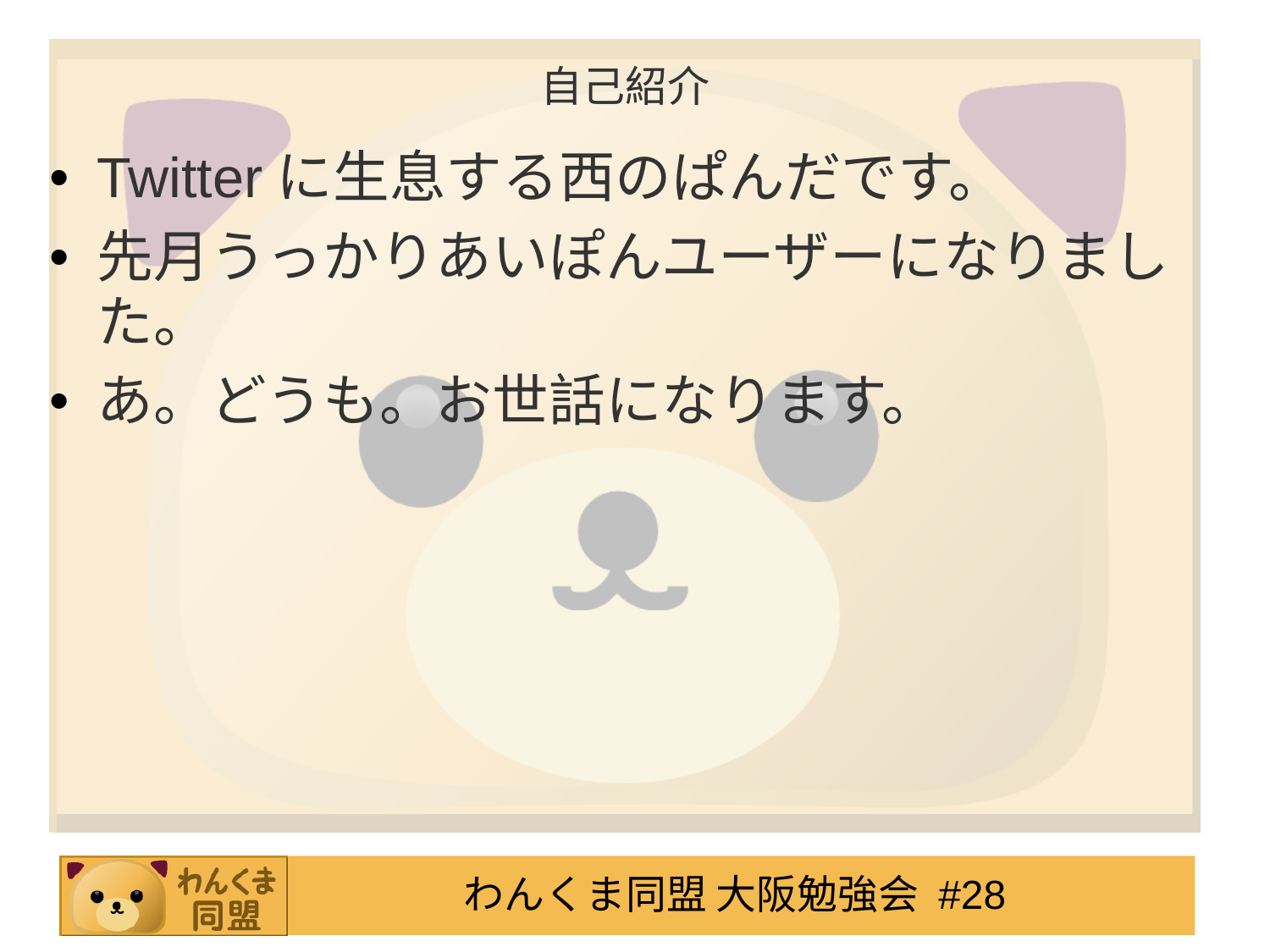

# 自己紹介
Twitterに生息する西のぱんだです。
先月うっかりあいぽんユーザーになりました。
あ。どうも。お世話になります。